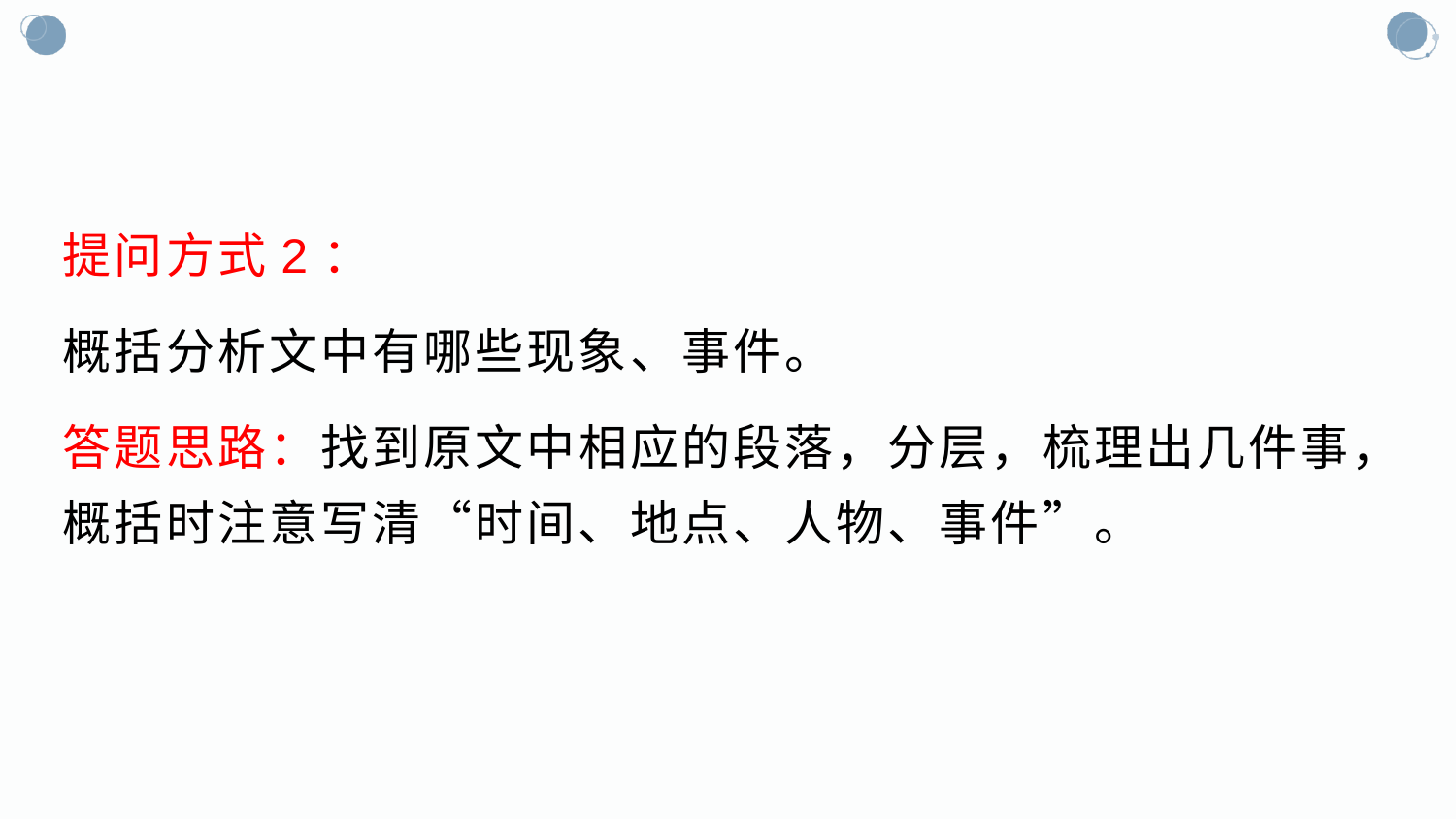

提问方式2：
概括分析文中有哪些现象、事件。
答题思路：找到原文中相应的段落，分层，梳理出几件事，概括时注意写清“时间、地点、人物、事件”。